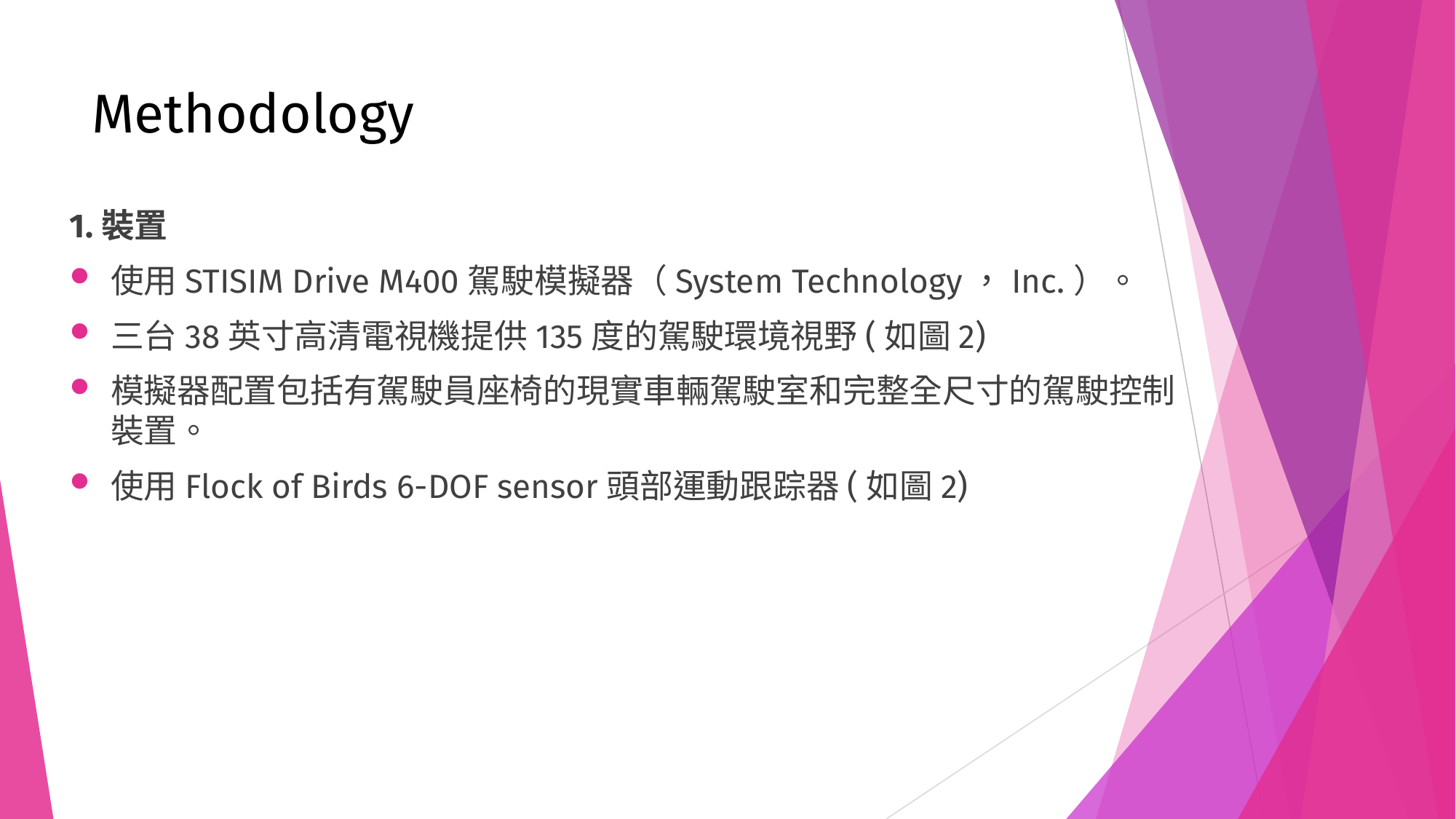

# Methodology
1.裝置
使用STISIM Drive M400駕駛模擬器（System Technology，Inc.）。
三台38英寸高清電視機提供135度的駕駛環境視野(如圖2)
模擬器配置包括有駕駛員座椅的現實車輛駕駛室和完整全尺寸的駕駛控制裝置。
使用Flock of Birds 6-DOF sensor頭部運動跟踪器(如圖2)